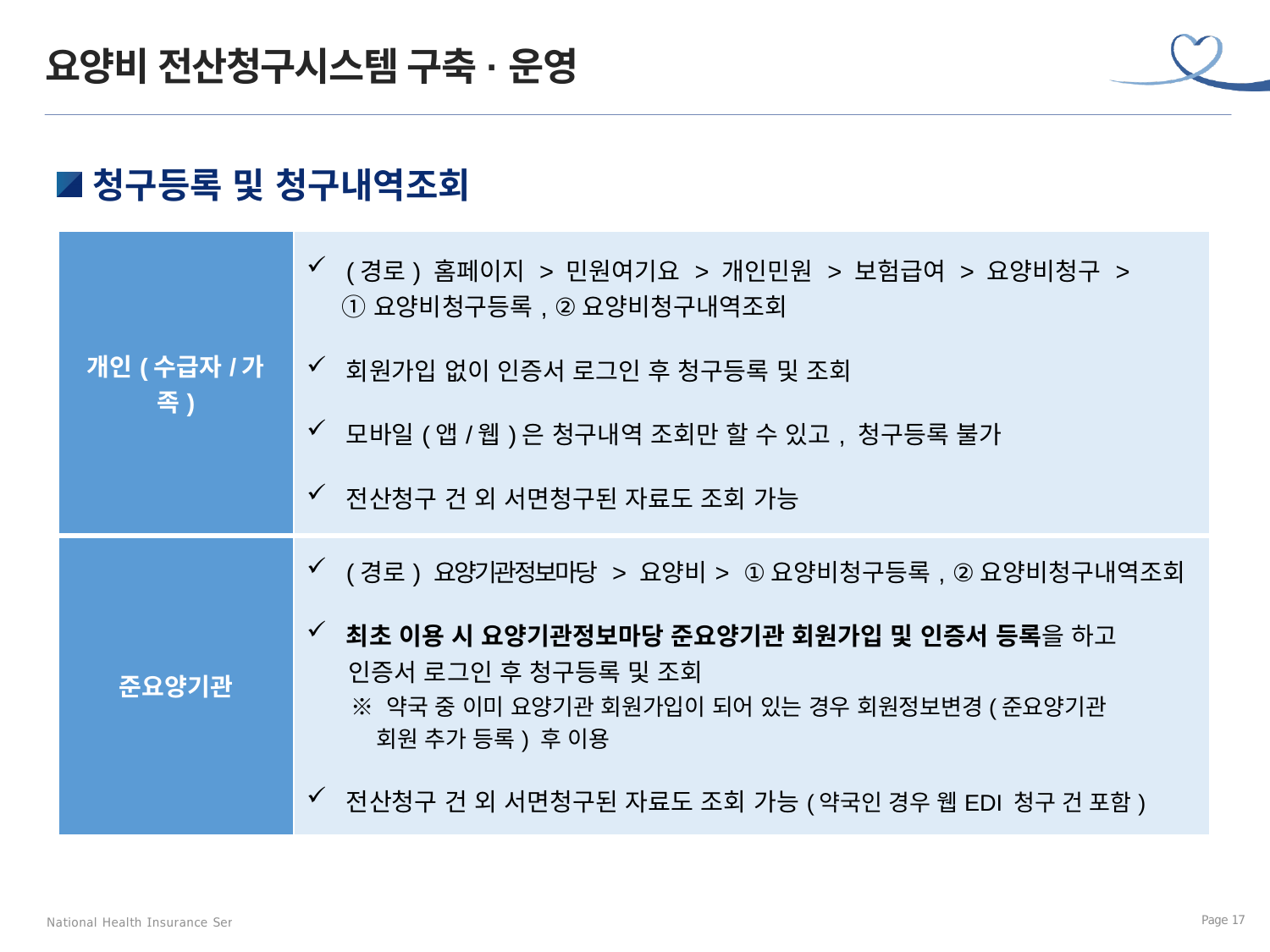

요양비 전산청구시스템 구축·운영
청구등록 및 청구내역조회
| 개인(수급자/가족) | (경로) 홈페이지 > 민원여기요 > 개인민원 > 보험급여 > 요양비청구 > ①요양비청구등록, ②요양비청구내역조회 회원가입 없이 인증서 로그인 후 청구등록 및 조회 모바일(앱/웹)은 청구내역 조회만 할 수 있고, 청구등록 불가 전산청구 건 외 서면청구된 자료도 조회 가능 |
| --- | --- |
| 준요양기관 | (경로) 요양기관정보마당 > 요양비> ①요양비청구등록, ②요양비청구내역조회 최초 이용 시 요양기관정보마당 준요양기관 회원가입 및 인증서 등록을 하고 인증서 로그인 후 청구등록 및 조회 ※ 약국 중 이미 요양기관 회원가입이 되어 있는 경우 회원정보변경(준요양기관 회원 추가 등록) 후 이용 전산청구 건 외 서면청구된 자료도 조회 가능(약국인 경우 웹EDI 청구 건 포함) |